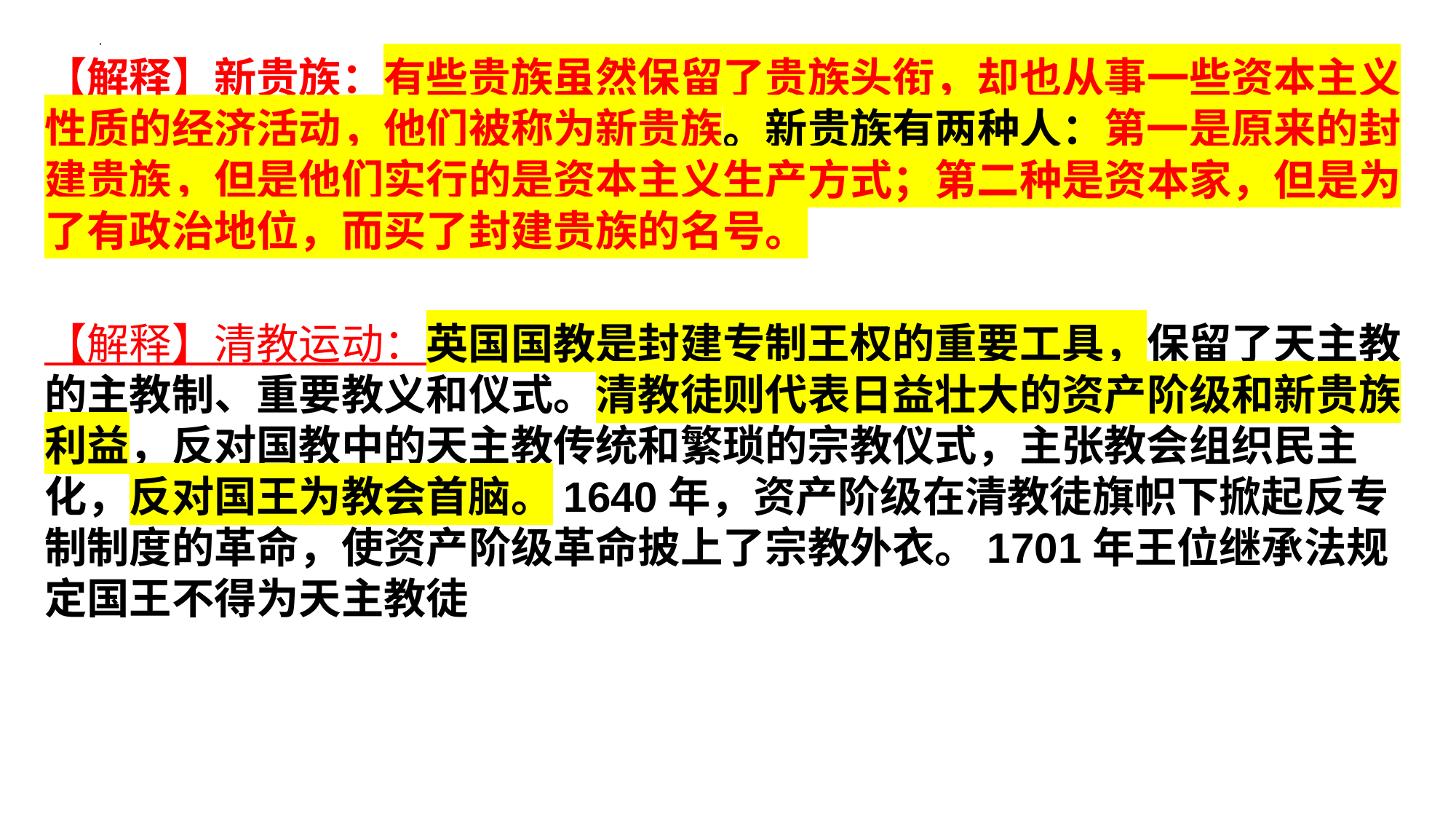

【解释】新贵族：有些贵族虽然保留了贵族头衔，却也从事一些资本主义性质的经济活动，他们被称为新贵族。新贵族有两种人：第一是原来的封建贵族，但是他们实行的是资本主义生产方式；第二种是资本家，但是为了有政治地位，而买了封建贵族的名号。
【解释】清教运动：英国国教是封建专制王权的重要工具，保留了天主教的主教制、重要教义和仪式。清教徒则代表日益壮大的资产阶级和新贵族利益，反对国教中的天主教传统和繁琐的宗教仪式，主张教会组织民主化，反对国王为教会首脑。1640年，资产阶级在清教徒旗帜下掀起反专制制度的革命，使资产阶级革命披上了宗教外衣。1701年王位继承法规定国王不得为天主教徒